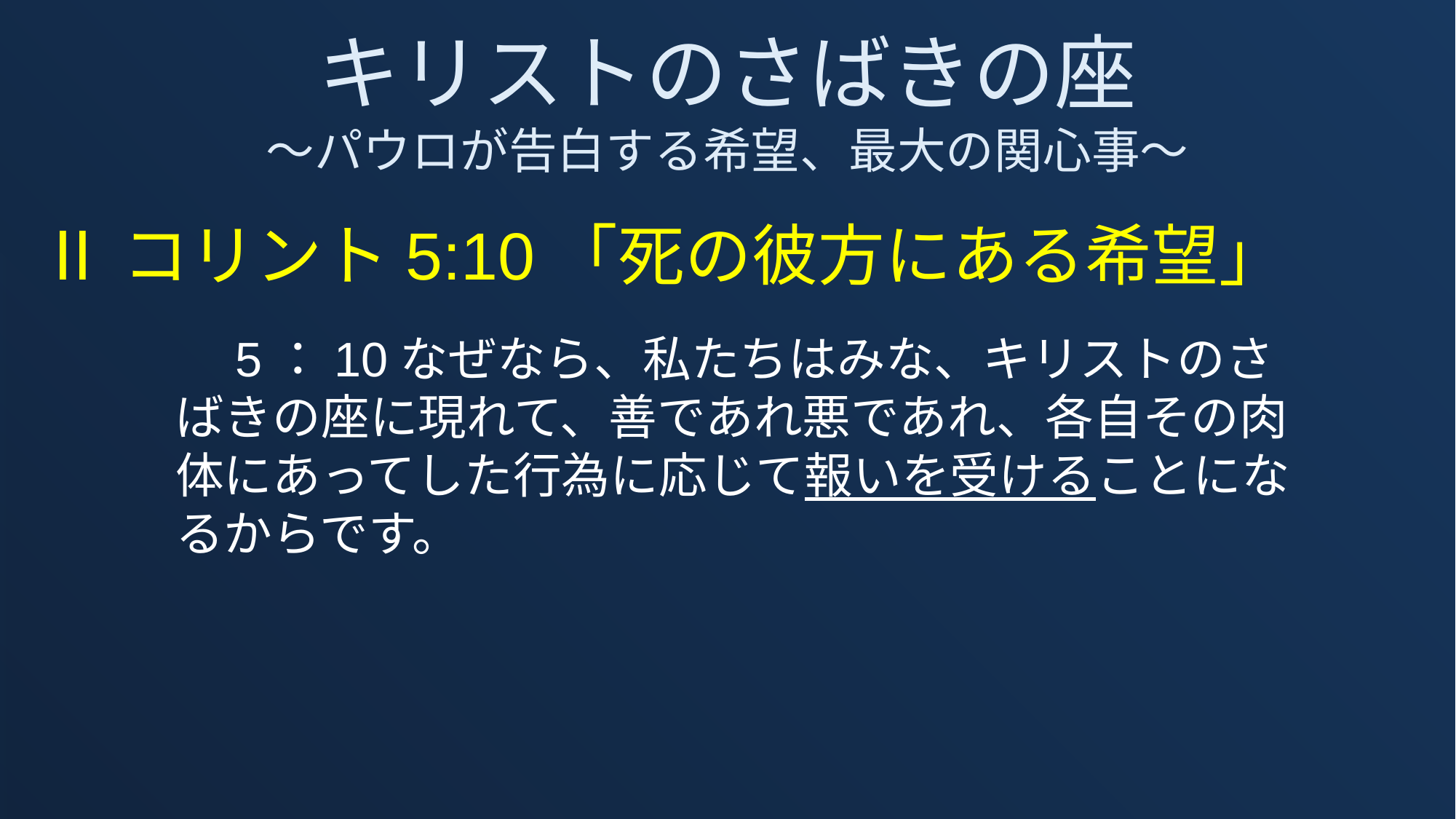

キリストのさばきの座
～パウロが告白する希望、最大の関心事～
Ⅱコリント5:10「死の彼方にある希望」
　5：10なぜなら、私たちはみな、キリストのさばきの座に現れて、善であれ悪であれ、各自その肉体にあってした行為に応じて報いを受けることになるからです。